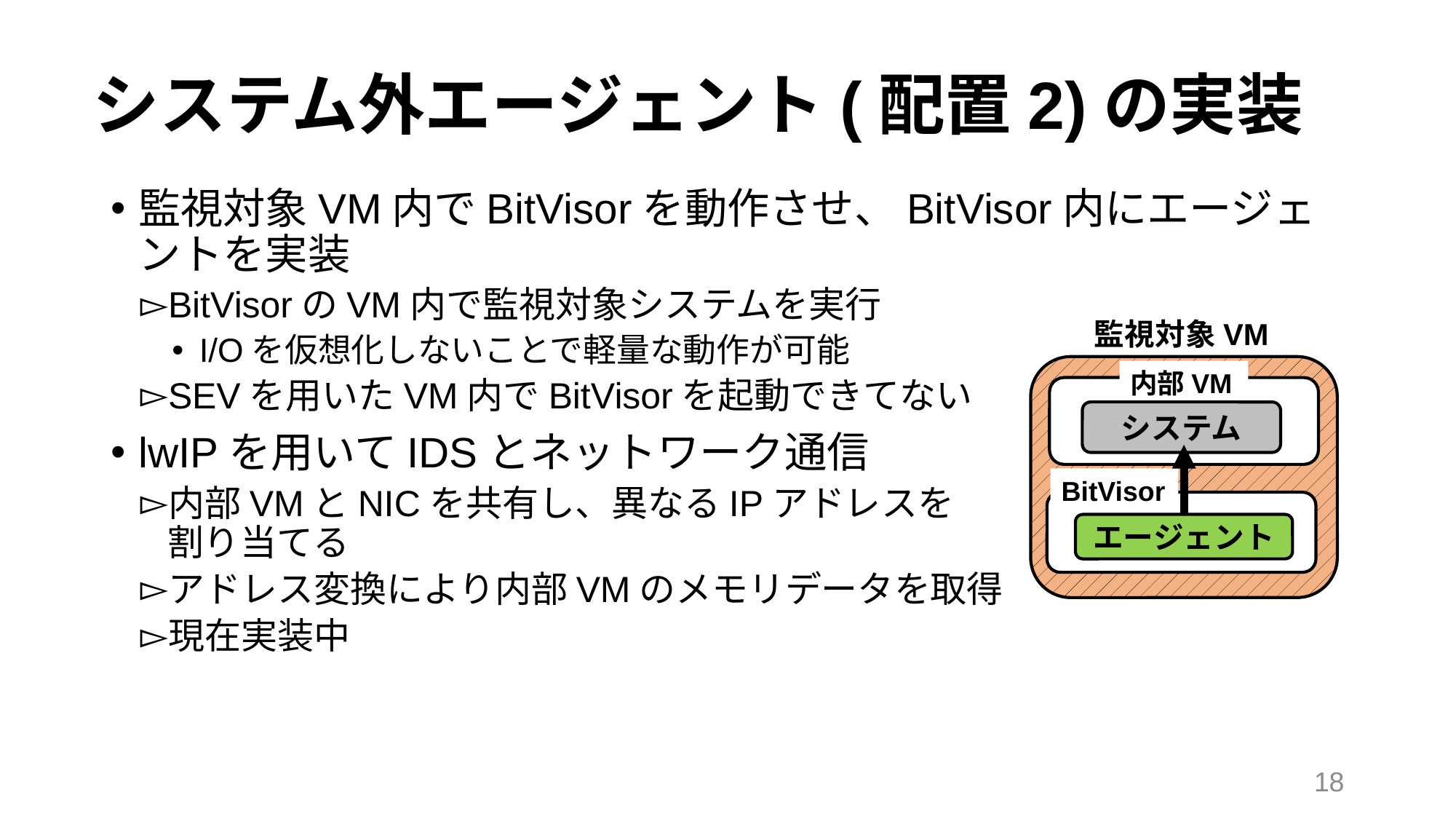

# システム外エージェント(配置2)の実装
監視対象VM内でBitVisorを動作させ、BitVisor内にエージェントを実装
BitVisorのVM内で監視対象システムを実行
I/Oを仮想化しないことで軽量な動作が可能
SEVを用いたVM内でBitVisorを起動できてない
lwIPを用いてIDSとネットワーク通信
内部VMとNICを共有し、異なるIPアドレスを
割り当てる
アドレス変換により内部VMのメモリデータを取得
現在実装中

監視対象VM

内部VM

システム
BitVisor

エージェント
18